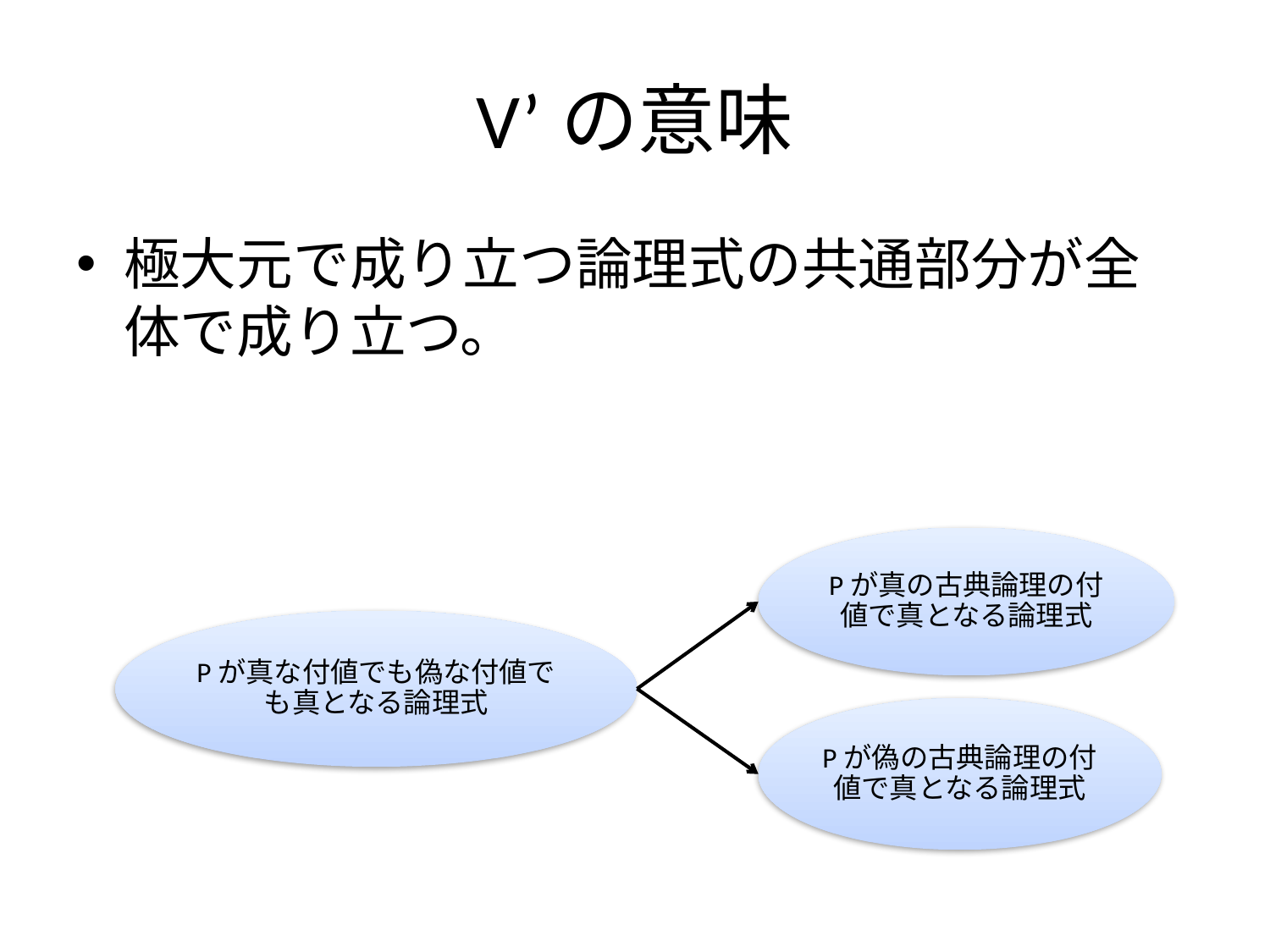

# V’の意味
極大元で成り立つ論理式の共通部分が全体で成り立つ。
Pが真な付値でも偽な付値でも真となる論理式

Pが真の古典論理の付値で真となる論理式

Pが偽の古典論理の付値で真となる論理式